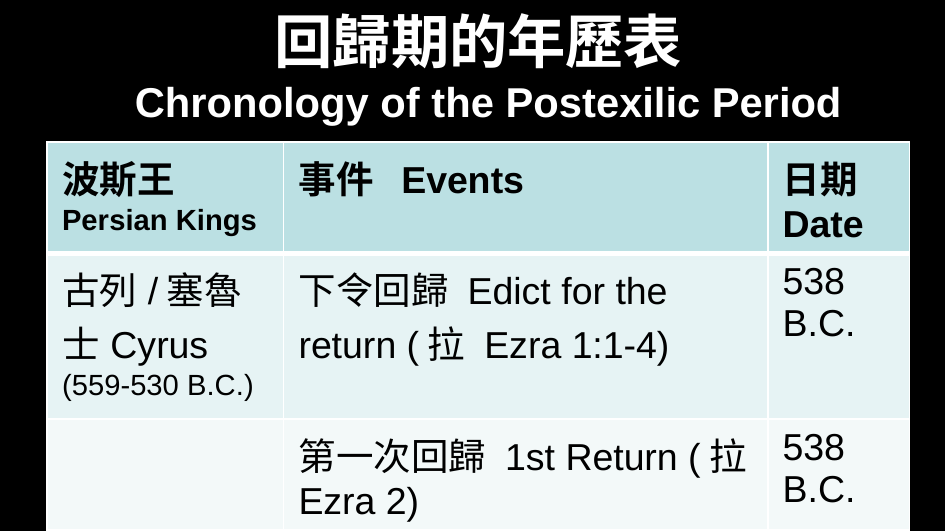

# 回歸期的年歷表 Chronology of the Postexilic Period
| 波斯王Persian Kings | 事件 Events | 日期 Date |
| --- | --- | --- |
| 古列/塞魯士Cyrus (559-530 B.C.) | 下令回歸 Edict for the return (拉 Ezra 1:1-4) | 538 B.C. |
|  | 第一次回歸 1st Return (拉 Ezra 2) | 538 B.C. |
25